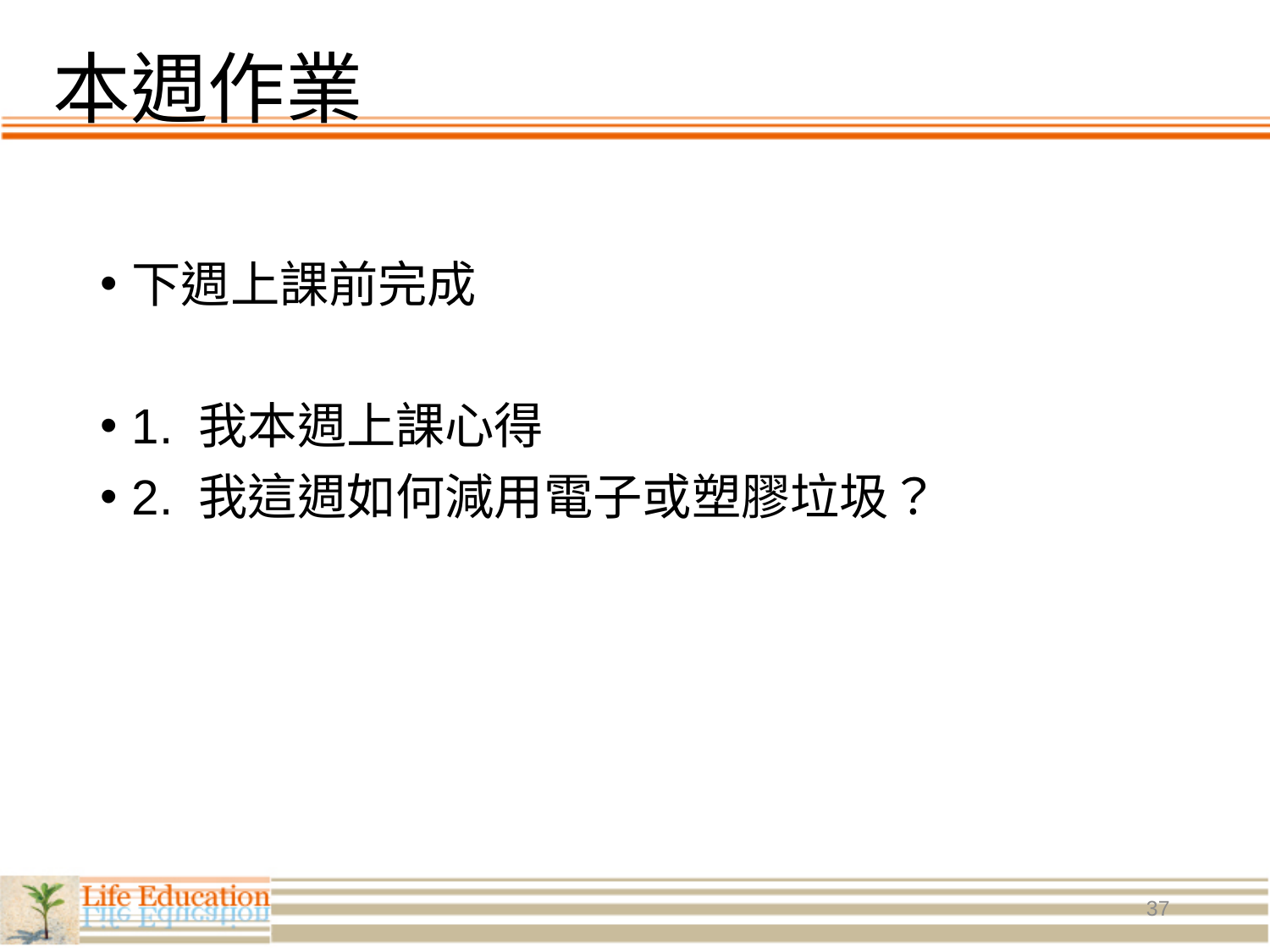

# 本週作業
下週上課前完成

1. 我本週上課心得
2. 我這週如何減用電子或塑膠垃圾？
37